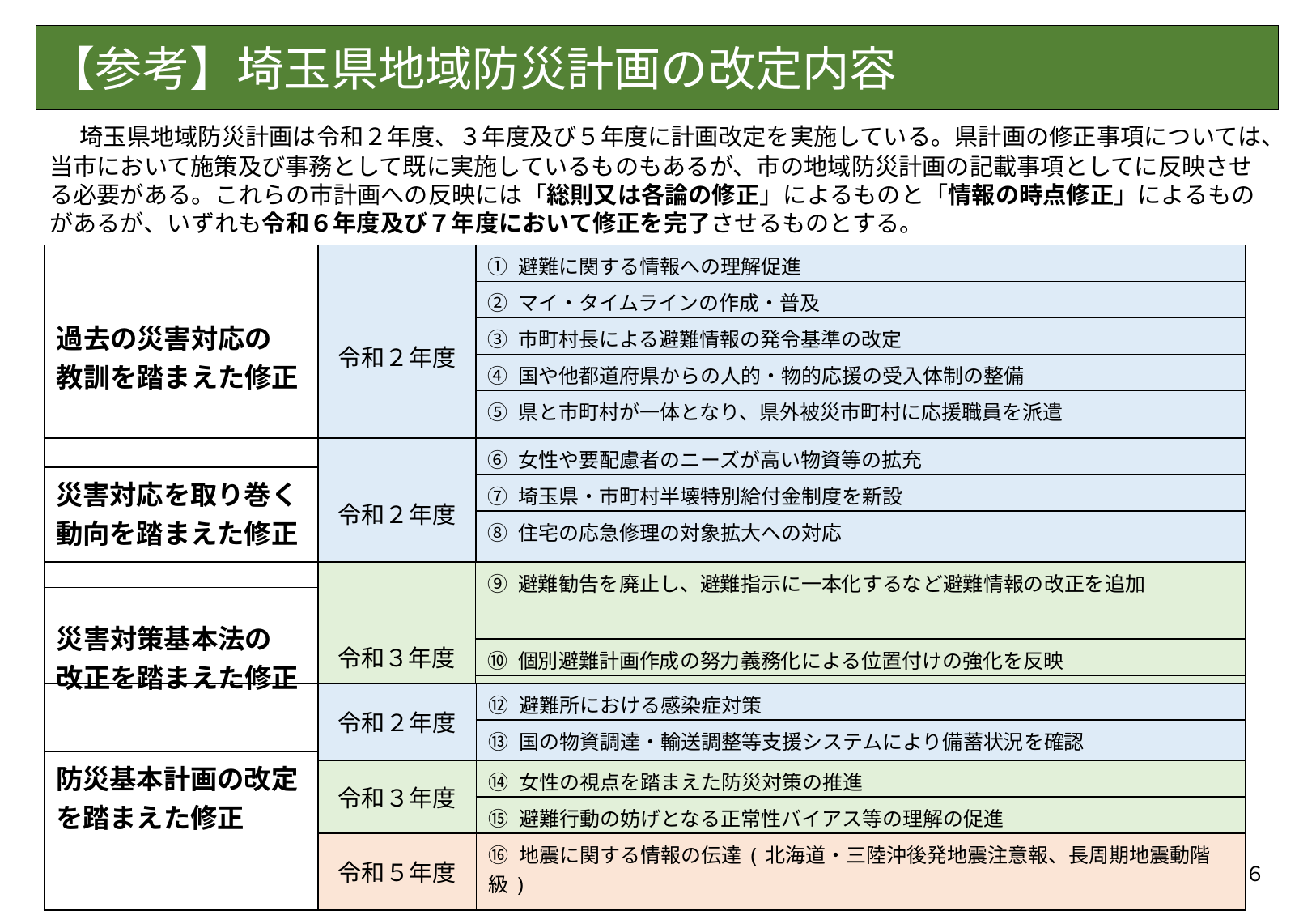

# 【参考】埼玉県地域防災計画の改定内容
　埼玉県地域防災計画は令和２年度、３年度及び５年度に計画改定を実施している。県計画の修正事項については、当市において施策及び事務として既に実施しているものもあるが、市の地域防災計画の記載事項としてに反映させる必要がある。これらの市計画への反映には「総則又は各論の修正」によるものと「情報の時点修正」によるものがあるが、いずれも令和６年度及び７年度において修正を完了させるものとする。
| 過去の災害対応の 教訓を踏まえた修正 | 令和２年度 | ① 避難に関する情報への理解促進 |
| --- | --- | --- |
|  |  | ② マイ・タイムラインの作成・普及 |
|  |  | ③ 市町村長による避難情報の発令基準の改定 |
|  |  | ④ 国や他都道府県からの人的・物的応援の受入体制の整備 |
|  |  | ⑤ 県と市町村が一体となり、県外被災市町村に応援職員を派遣 |
| 災害対応を取り巻く動向を踏まえた修正 | 令和２年度 | ⑥ 女性や要配慮者のニーズが高い物資等の拡充 |
| --- | --- | --- |
|  |  | ⑦ 埼玉県・市町村半壊特別給付金制度を新設 |
|  |  | ⑧ 住宅の応急修理の対象拡大への対応 |
| 災害対策基本法の 改正を踏まえた修正 | 令和３年度 | ⑨ 避難勧告を廃止し、避難指示に一本化するなど避難情報の改正を追加 |
| --- | --- | --- |
|  |  | ⑩ 個別避難計画作成の努力義務化による位置付けの強化を反映 |
|  |  | ⑪ 発災前に居住者等を広域避難させる際の市町村間の協議などを追加 |
| 防災基本計画の改定を踏まえた修正 | 令和２年度 | ⑫ 避難所における感染症対策 |
| --- | --- | --- |
|  |  | ⑬ 国の物資調達・輸送調整等支援システムにより備蓄状況を確認 |
|  | 令和３年度 | ⑭ 女性の視点を踏まえた防災対策の推進 |
|  |  | ⑮ 避難行動の妨げとなる正常性バイアス等の理解の促進 |
|  | 令和５年度 | ⑯ 地震に関する情報の伝達(北海道・三陸沖後発地震注意報、長周期地震動階級) |
６